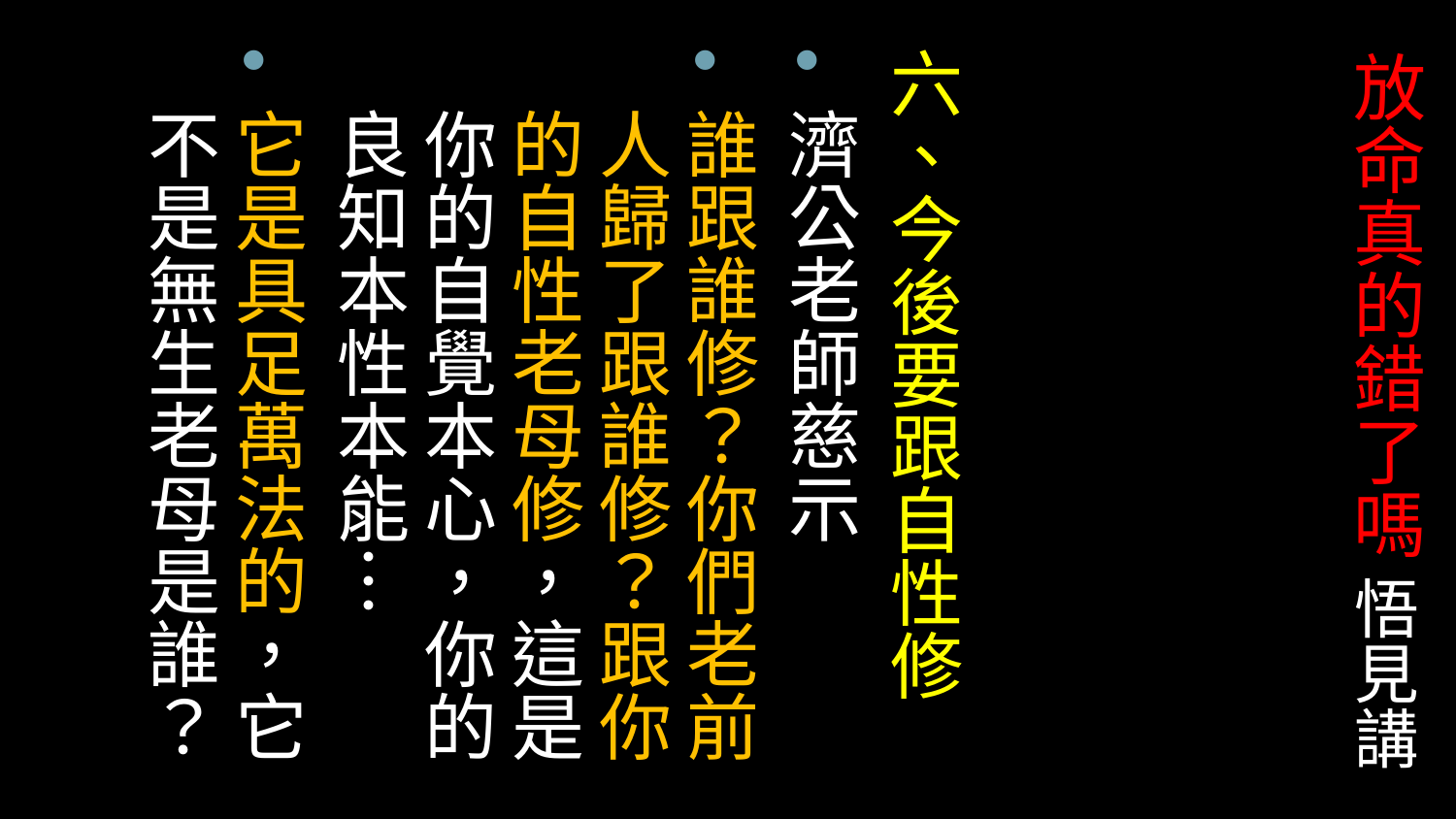

六、今後要跟自性修
濟公老師慈示
誰跟誰修？你們老前人歸了跟誰修？跟你的自性老母修，這是你的自覺本心，你的良知本性本能…
它是具足萬法的，它不是無生老母是誰？

# 放命真的錯了嗎 悟見講